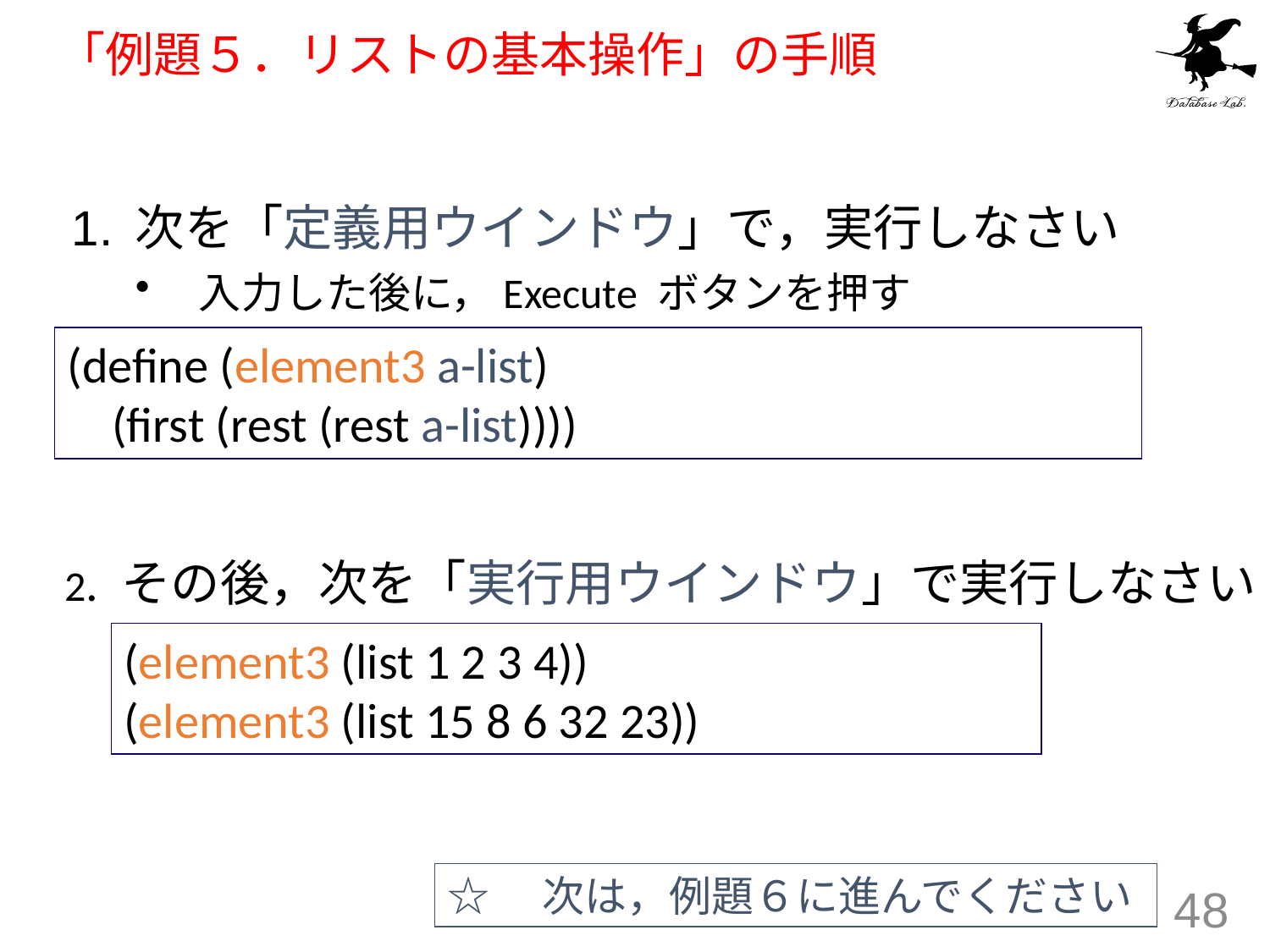

# 「例題５．リストの基本操作」の手順
次を「定義用ウインドウ」で，実行しなさい
入力した後に，Execute ボタンを押す
(define (element3 a-list)
    (first (rest (rest a-list))))
2. その後，次を「実行用ウインドウ」で実行しなさい
(element3 (list 1 2 3 4))
(element3 (list 15 8 6 32 23))
☆　次は，例題６に進んでください
48